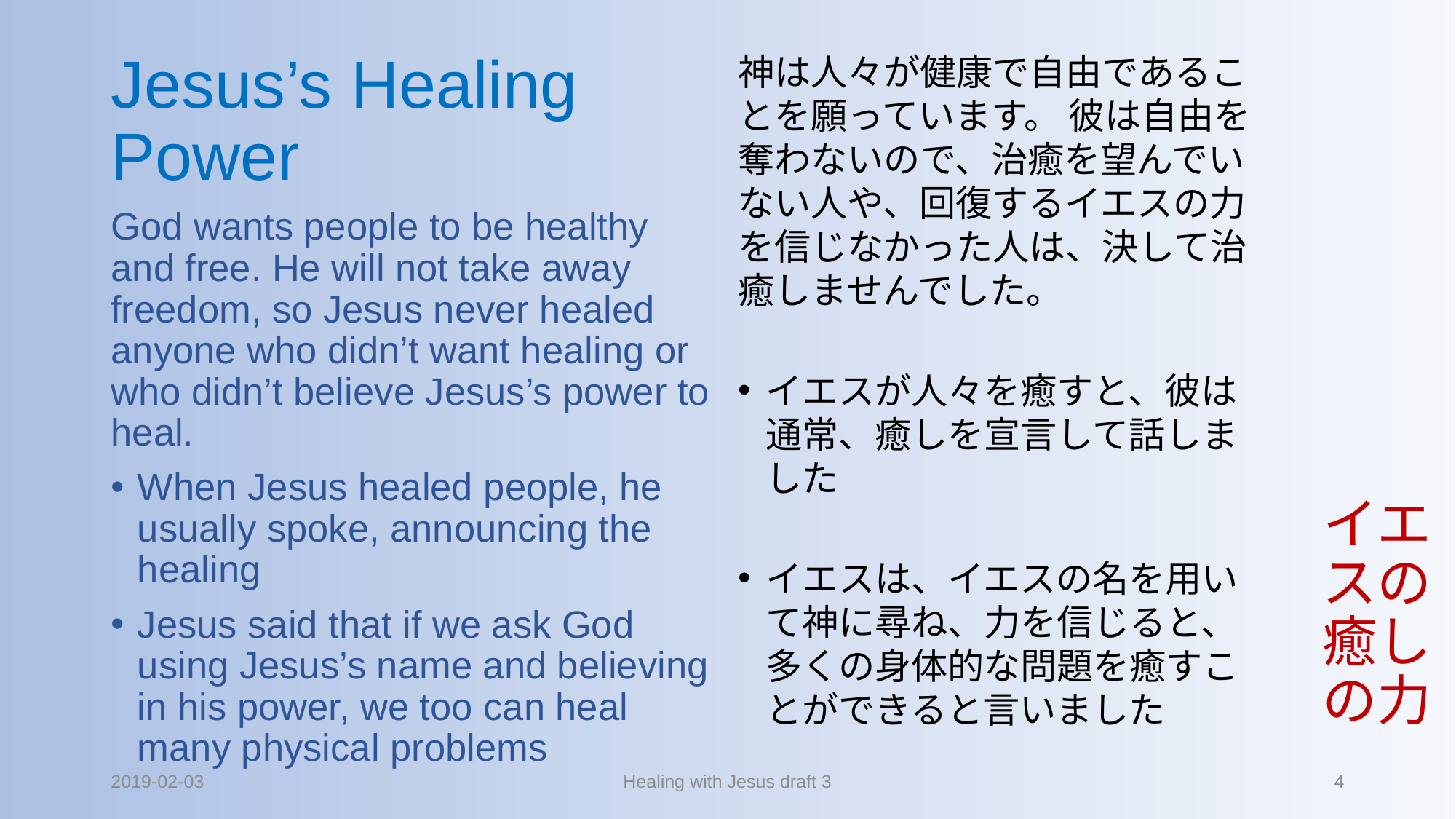

# Jesus’s Healing Power
神は人々が健康で自由であることを願っています。 彼は自由を奪わないので、治癒を望んでいない人や、回復するイエスの力を信じなかった人は、決して治癒しませんでした。
イエスが人々を癒すと、彼は通常、癒しを宣言して話しました
イエスは、イエスの名を用いて神に尋ね、力を信じると、多くの身体的な問題を癒すことができると言いました
イエスの癒しの力
God wants people to be healthy and free. He will not take away freedom, so Jesus never healed anyone who didn’t want healing or who didn’t believe Jesus’s power to heal.
When Jesus healed people, he usually spoke, announcing the healing
Jesus said that if we ask God using Jesus’s name and believing in his power, we too can heal many physical problems
2019-02-03
Healing with Jesus draft 3
4